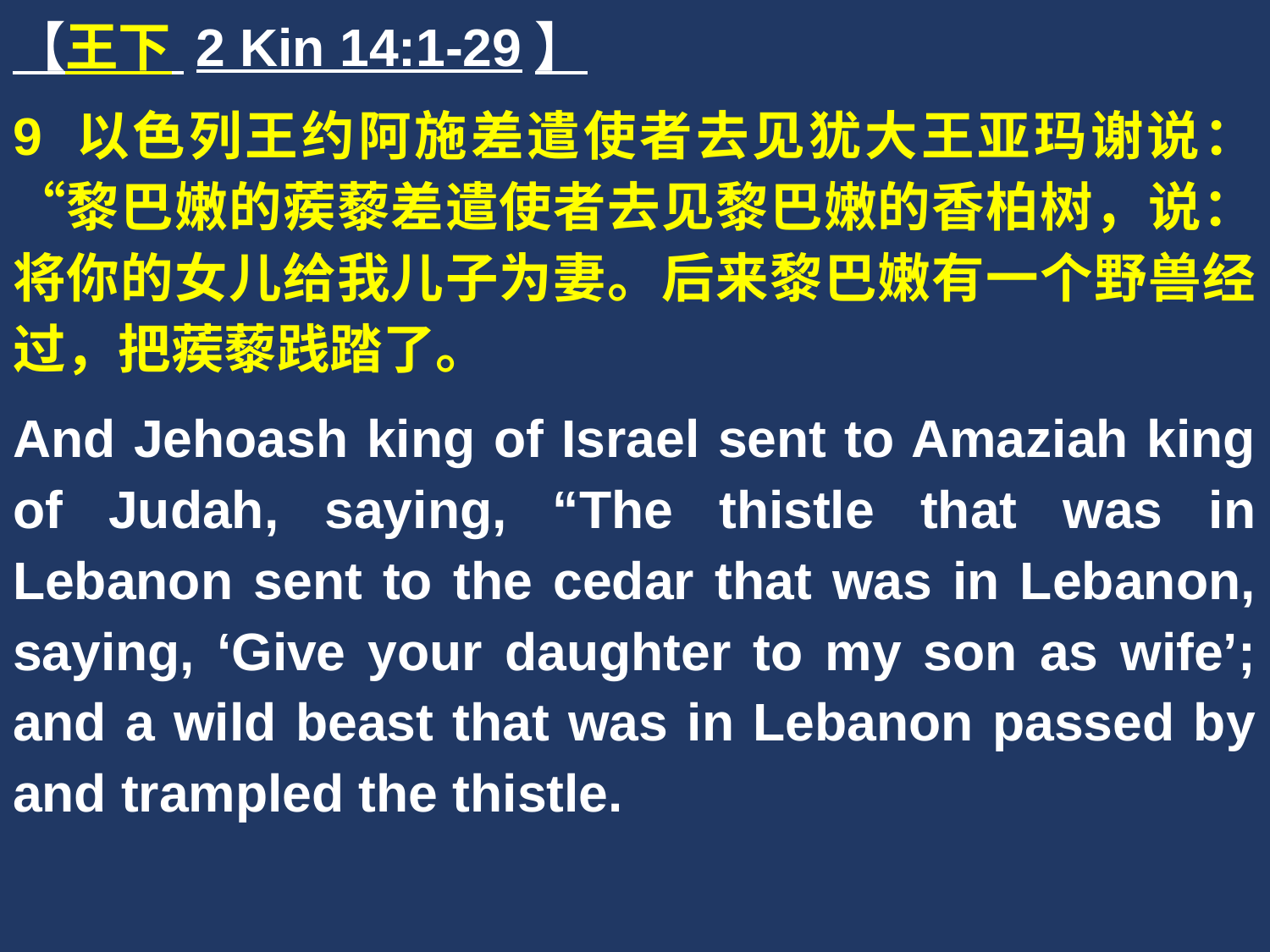

【王下 2 Kin 14:1-29】
9 以色列王约阿施差遣使者去见犹大王亚玛谢说：“黎巴嫩的蒺藜差遣使者去见黎巴嫩的香柏树，说：将你的女儿给我儿子为妻。后来黎巴嫩有一个野兽经过，把蒺藜践踏了。
And Jehoash king of Israel sent to Amaziah king of Judah, saying, “The thistle that was in Lebanon sent to the cedar that was in Lebanon, saying, ‘Give your daughter to my son as wife’; and a wild beast that was in Lebanon passed by and trampled the thistle.